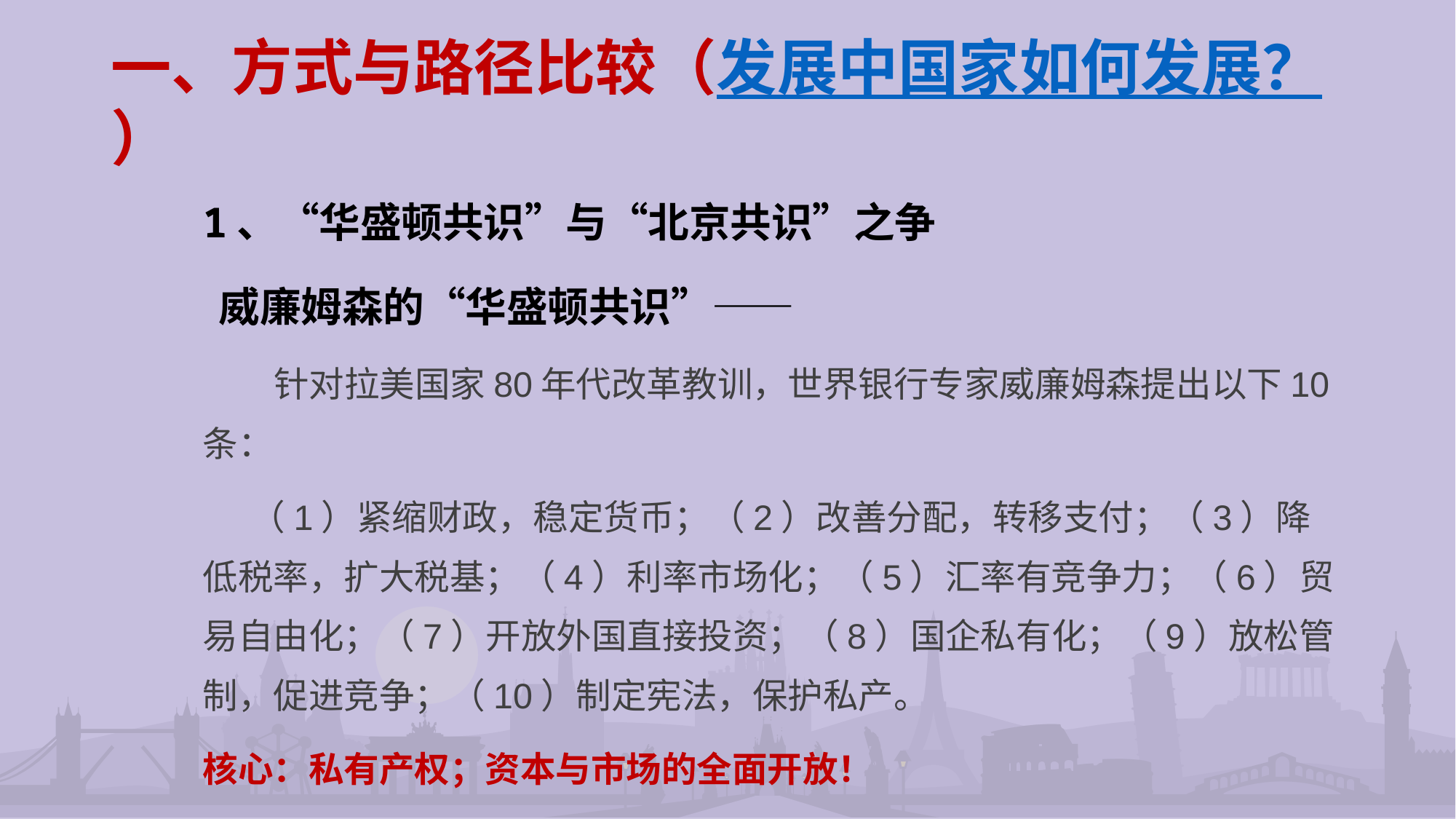

# 一、方式与路径比较（发展中国家如何发展？）
1、“华盛顿共识”与“北京共识”之争
 威廉姆森的“华盛顿共识”——
        针对拉美国家80年代改革教训，世界银行专家威廉姆森提出以下10条：
     （1）紧缩财政，稳定货币；（2）改善分配，转移支付；（3）降低税率，扩大税基；（4）利率市场化；（5）汇率有竞争力；（6）贸易自由化；（7）开放外国直接投资；（8）国企私有化；（9）放松管制，促进竞争；（10）制定宪法，保护私产。
核心：私有产权；资本与市场的全面开放！